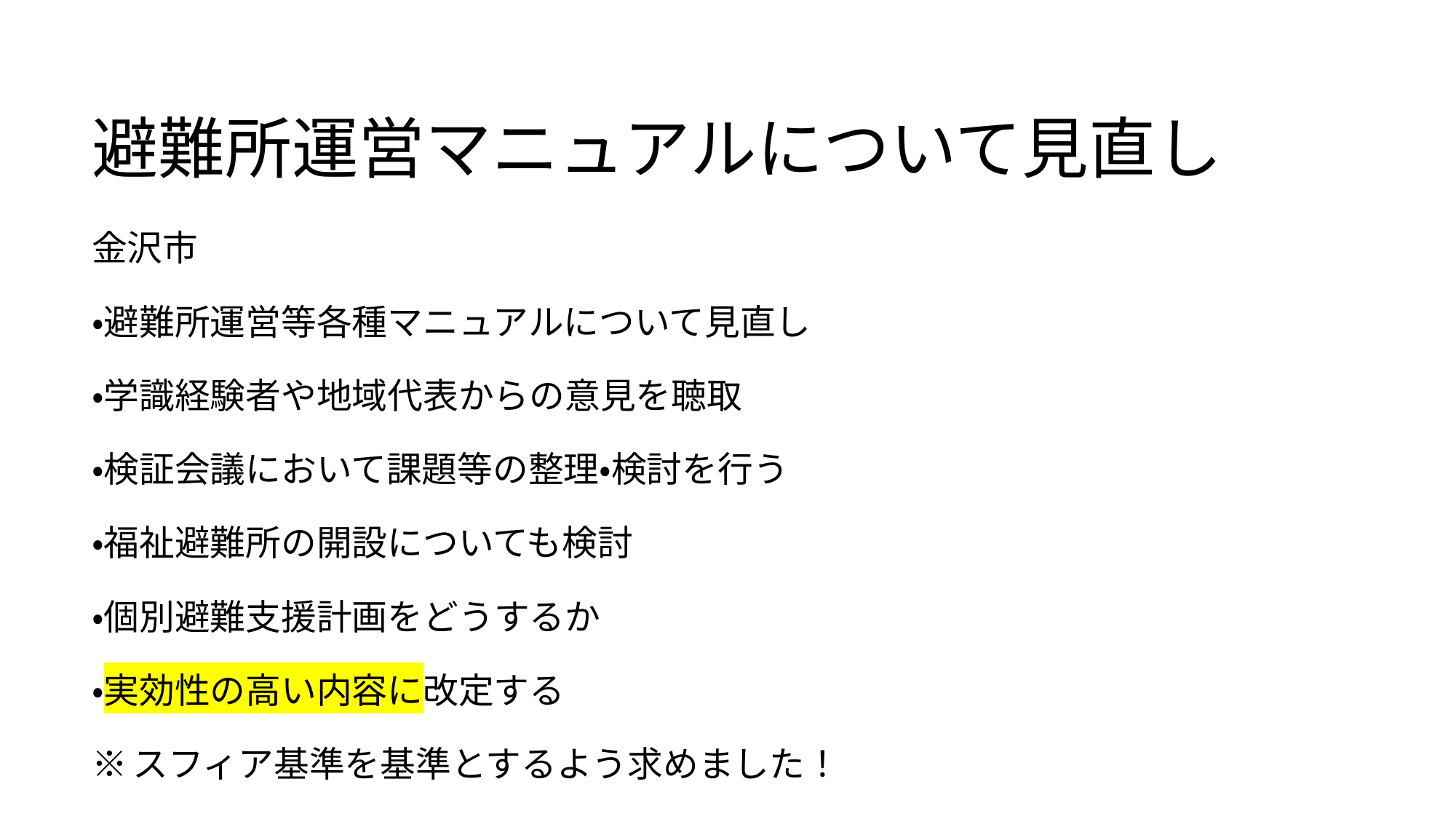

# 避難所運営マニュアルについて見直し
金沢市
・避難所運営等各種マニュアルについて見直し
・学識経験者や地域代表からの意見を聴取
・検証会議において課題等の整理・検討を行う
・福祉避難所の開設についても検討
・個別避難支援計画をどうするか
・実効性の高い内容に改定する
※スフィア基準を基準とするよう求めました！